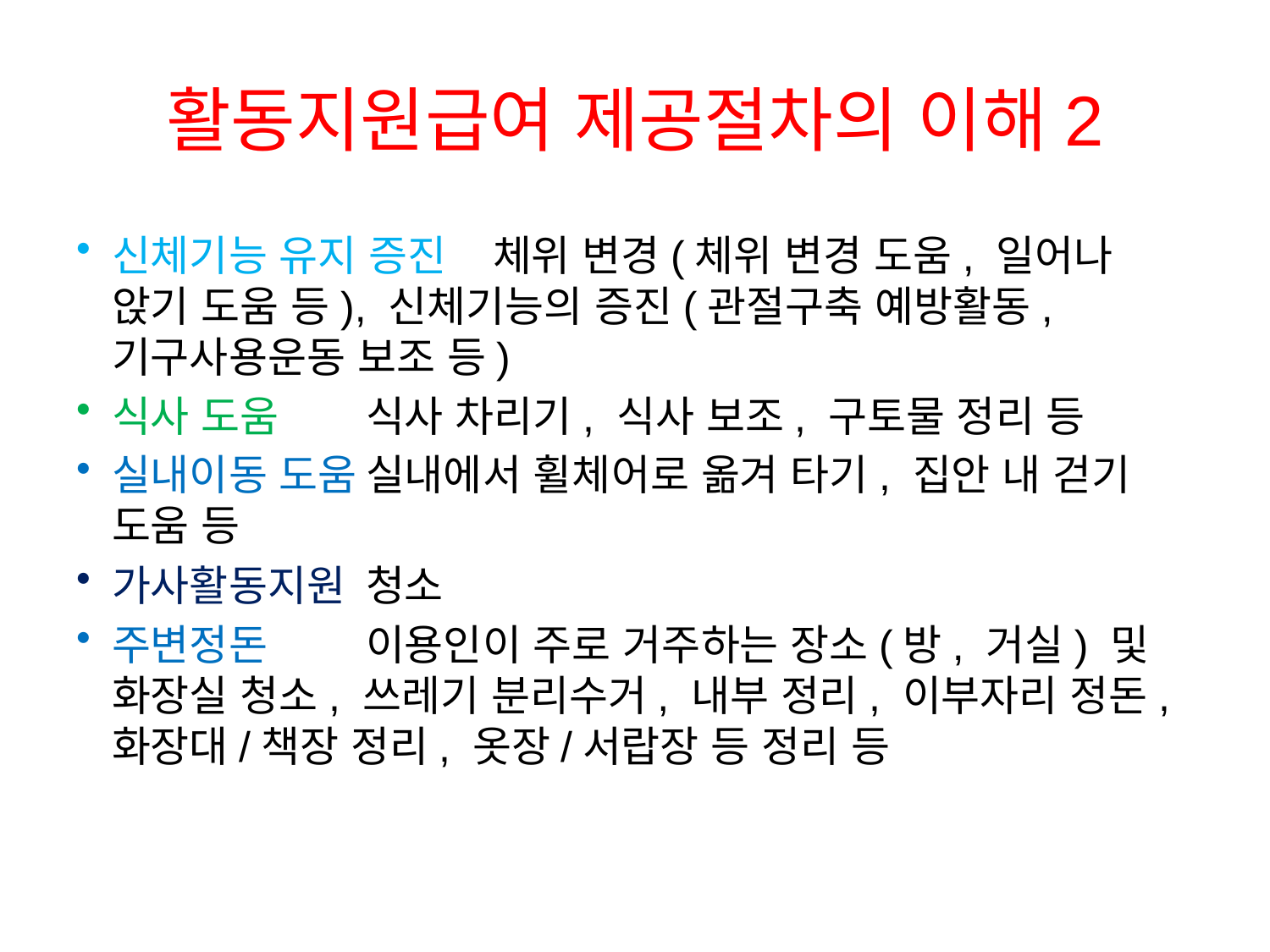

# 활동지원급여 제공절차의 이해2
신체기능 유지 증진	체위 변경(체위 변경 도움, 일어나 앉기 도움 등), 신체기능의 증진(관절구축 예방활동, 기구사용운동 보조 등)
식사 도움	식사 차리기, 식사 보조, 구토물 정리 등
실내이동 도움	실내에서 휠체어로 옮겨 타기, 집안 내 걷기 도움 등
가사활동지원	청소
주변정돈	이용인이 주로 거주하는 장소(방, 거실) 및 화장실 청소, 쓰레기 분리수거, 내부 정리, 이부자리 정돈, 화장대/책장 정리, 옷장/서랍장 등 정리 등